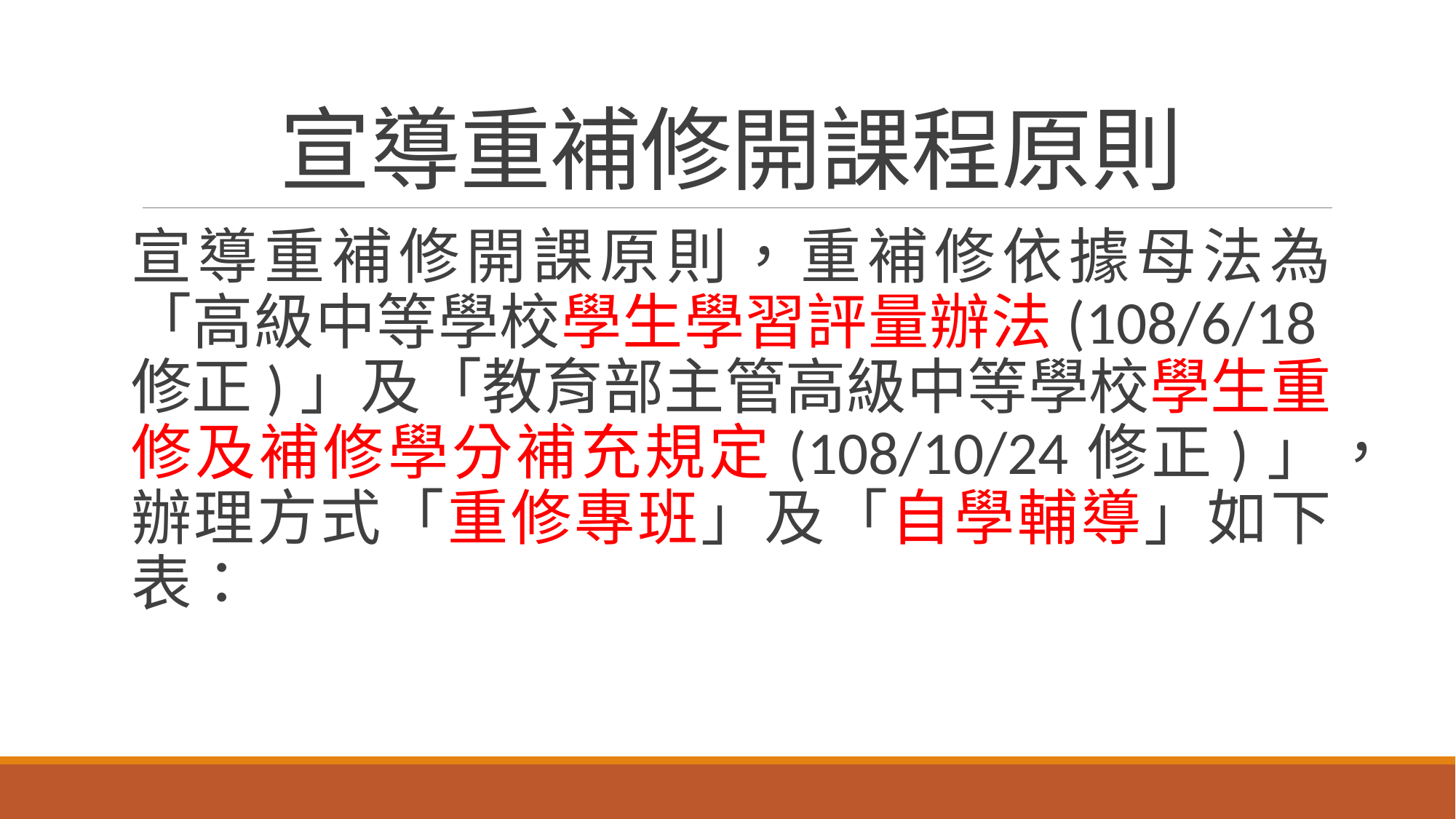

# 宣導重補修開課程原則
宣導重補修開課原則，重補修依據母法為「高級中等學校學生學習評量辦法(108/6/18修正)」及「教育部主管高級中等學校學生重修及補修學分補充規定(108/10/24修正)」，辦理方式「重修專班」及「自學輔導」如下表：